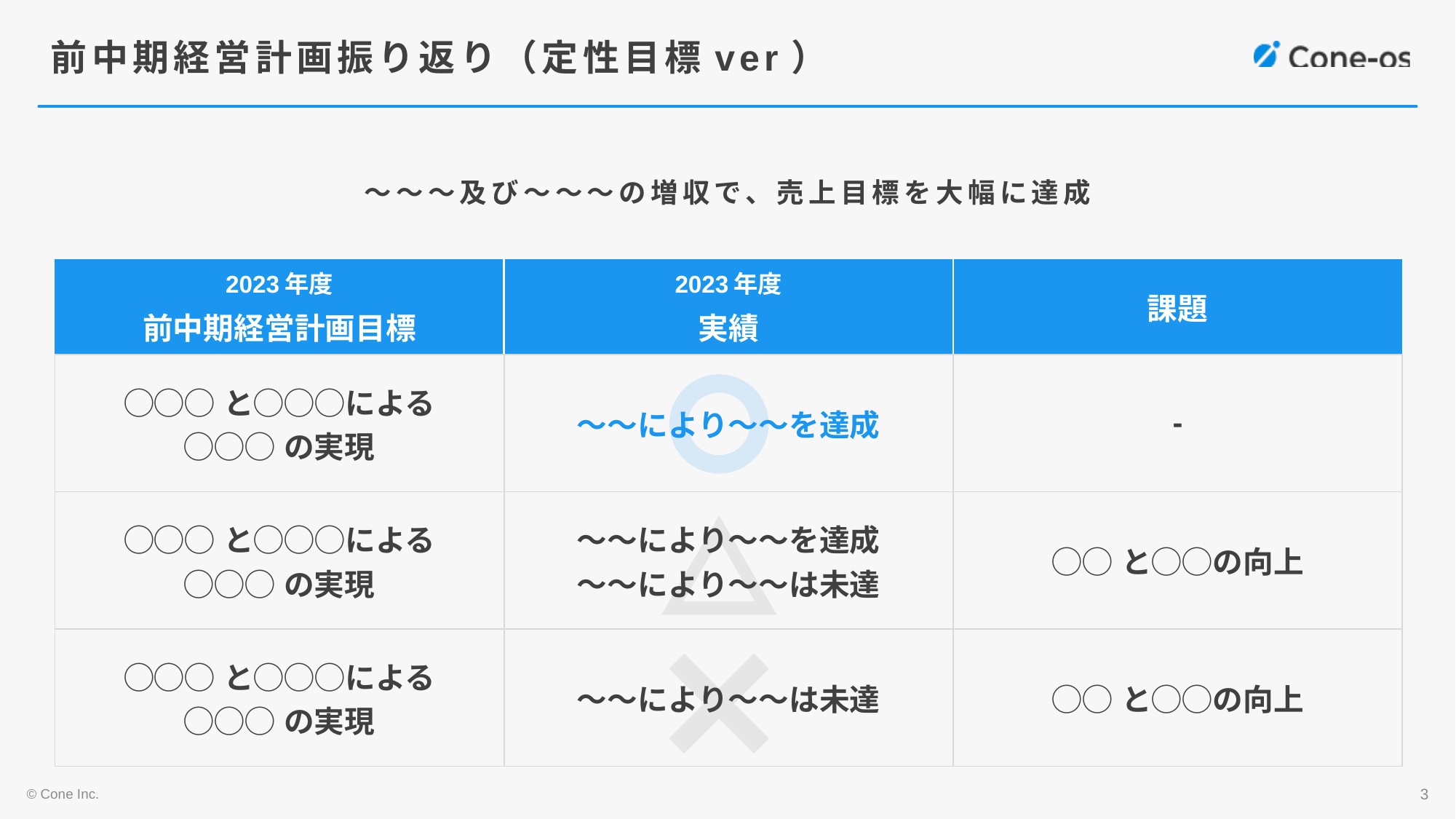

# 前中期経営計画振り返り（定性目標ver）
〜〜〜及び〜〜〜の増収で、売上目標を大幅に達成
| 2023年度 前中期経営計画目標 | 2023年度 実績 | 課題 |
| --- | --- | --- |
| ◯◯◯と◯◯◯による ◯◯◯の実現 | 〜〜により〜〜を達成 | - |
| ◯◯◯と◯◯◯による ◯◯◯の実現 | 〜〜により〜〜を達成 〜〜により〜〜は未達 | ◯◯と◯◯の向上 |
| ◯◯◯と◯◯◯による ◯◯◯の実現 | 〜〜により〜〜は未達 | ◯◯と◯◯の向上 |

3
© Cone Inc.